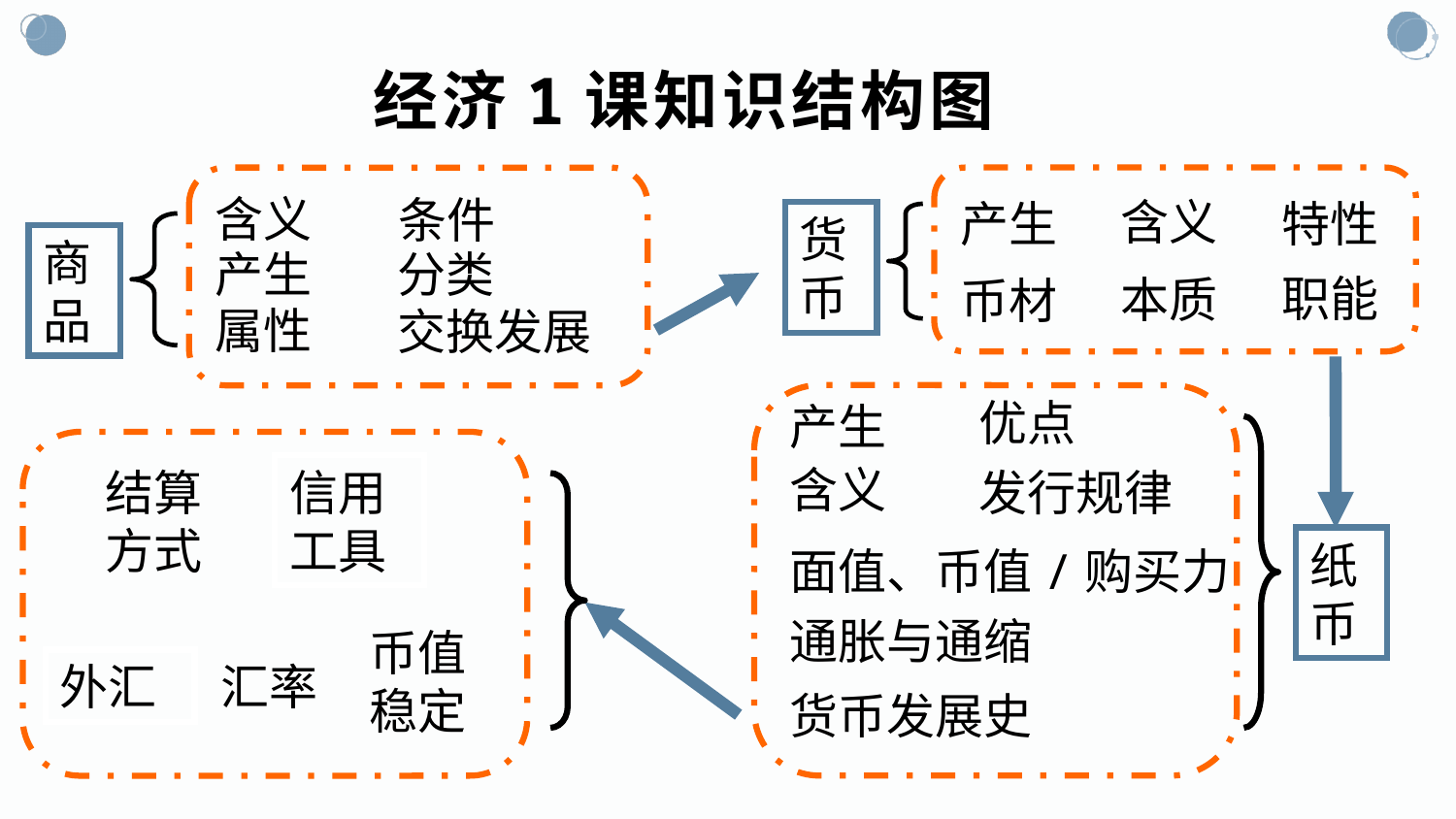

# 经济1课知识结构图

含义
条件
产生
分类
属性
交换发展

含义
产生
特性
职能
本质
币材
货币

商品

优点
产生
含义
发行规律
面值、币值/购买力
通胀与通缩
货币发展史

结算方式
信用工具
币值稳定
外汇
汇率

纸币